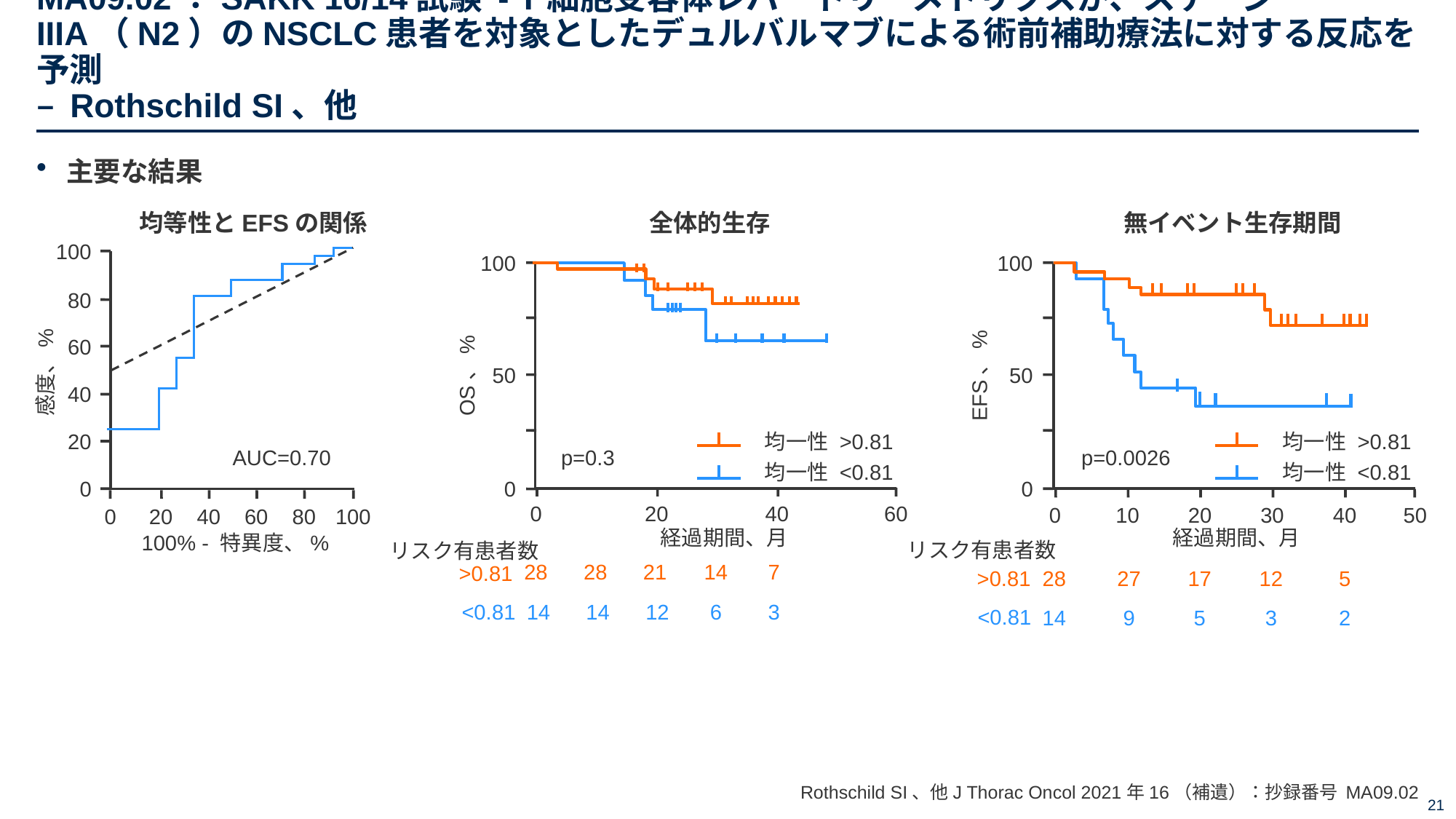

# MA09.02：SAKK 16/14試験 - T細胞受容体レパートリーメトリクスが、ステージIIIA（N2）のNSCLC患者を対象としたデュルバルマブによる術前補助療法に対する反応を予測 – Rothschild SI、他
主要な結果
均等性とEFSの関係
全体的生存
100

50
OS、%

0

均一性 >0.81
p=0.3
均一性 <0.81

0
20
40
60
経過期間、月
リスク有患者数
28
28
21
14
7
>0.81
<0.81
3
14
12
6
14
無イベント生存期間
100

80

60

感度、%
40

20

0

100

50
EFS、%

0

均一性 >0.81
AUC=0.70
p=0.0026
均一性 <0.81

0
10
20
30
40
50

0
20
40
60
80
100
経過期間、月
100% - 特異度、%
リスク有患者数
>0.81
28
27
17
12
5
<0.81
14
9
5
3
2
Rothschild SI、他J Thorac Oncol 2021年16（補遺）：抄録番号 MA09.02